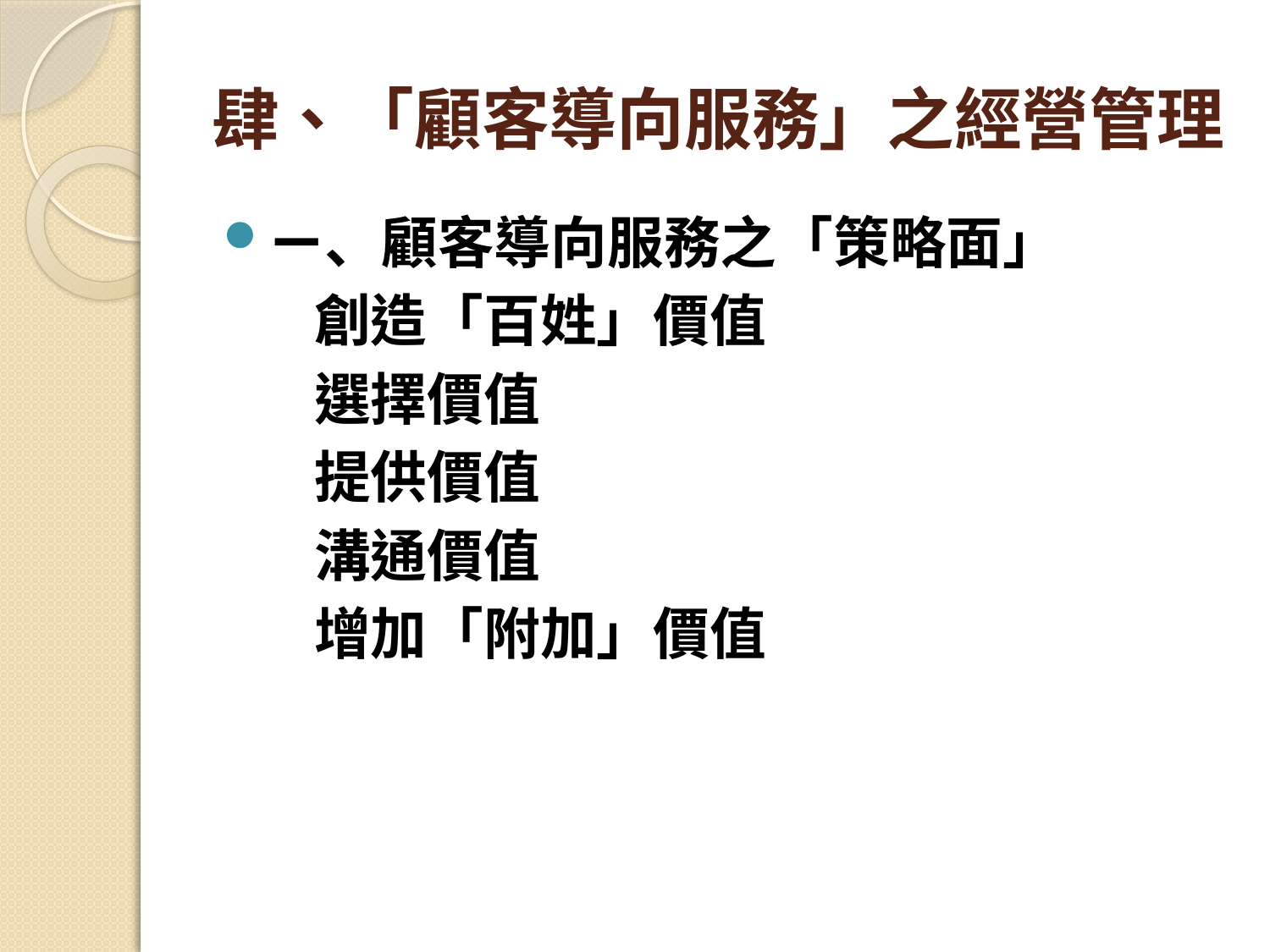

# 肆、「顧客導向服務」之經營管理
ㄧ、顧客導向服務之「策略面」
      創造「百姓」價值
      選擇價值
      提供價值
      溝通價值
      增加「附加」價值